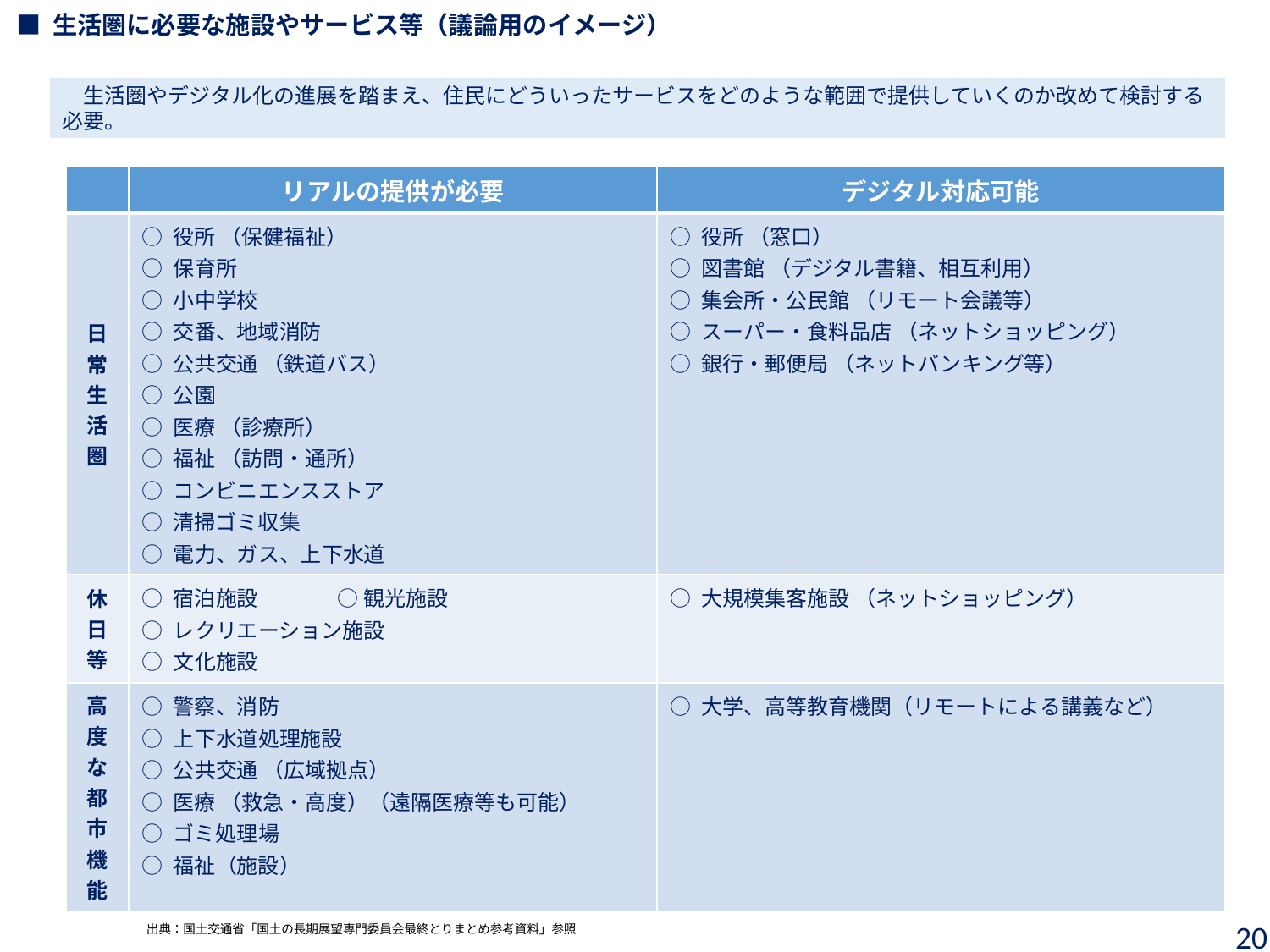

■ 生活圏に必要な施設やサービス等（議論用のイメージ）
　生活圏やデジタル化の進展を踏まえ、住民にどういったサービスをどのような範囲で提供していくのか改めて検討する必要。
|  | リアルの提供が必要 | デジタル対応可能 |
| --- | --- | --- |
| 日常生活圏 | ○ 役所 （保健福祉） ○ 保育所 ○ 小中学校 ○ 交番、地域消防 ○ 公共交通 （鉄道バス） ○ 公園 ○ 医療 （診療所） ○ 福祉 （訪問・通所） ○ コンビニエンスストア ○ 清掃ゴミ収集 ○ 電力、ガス、上下水道 | ○ 役所 （窓口） ○ 図書館 （デジタル書籍、相互利用） ○ 集会所・公民館 （リモート会議等） ○ スーパー・食料品店 （ネットショッピング） ○ 銀行・郵便局 （ネットバンキング等） |
| 休日等 | ○ 宿泊施設　　 ○ 観光施設 ○ レクリエーション施設 ○ 文化施設 | ○ 大規模集客施設 （ネットショッピング） |
| 高度な都市機能 | ○ 警察、消防 ○ 上下水道処理施設 ○ 公共交通 （広域拠点） ○ 医療 （救急・高度）（遠隔医療等も可能） ○ ゴミ処理場 ○ 福祉（施設） | ○ 大学、高等教育機関（リモートによる講義など） |
20
出典：国土交通省「国土の長期展望専門委員会最終とりまとめ参考資料」参照